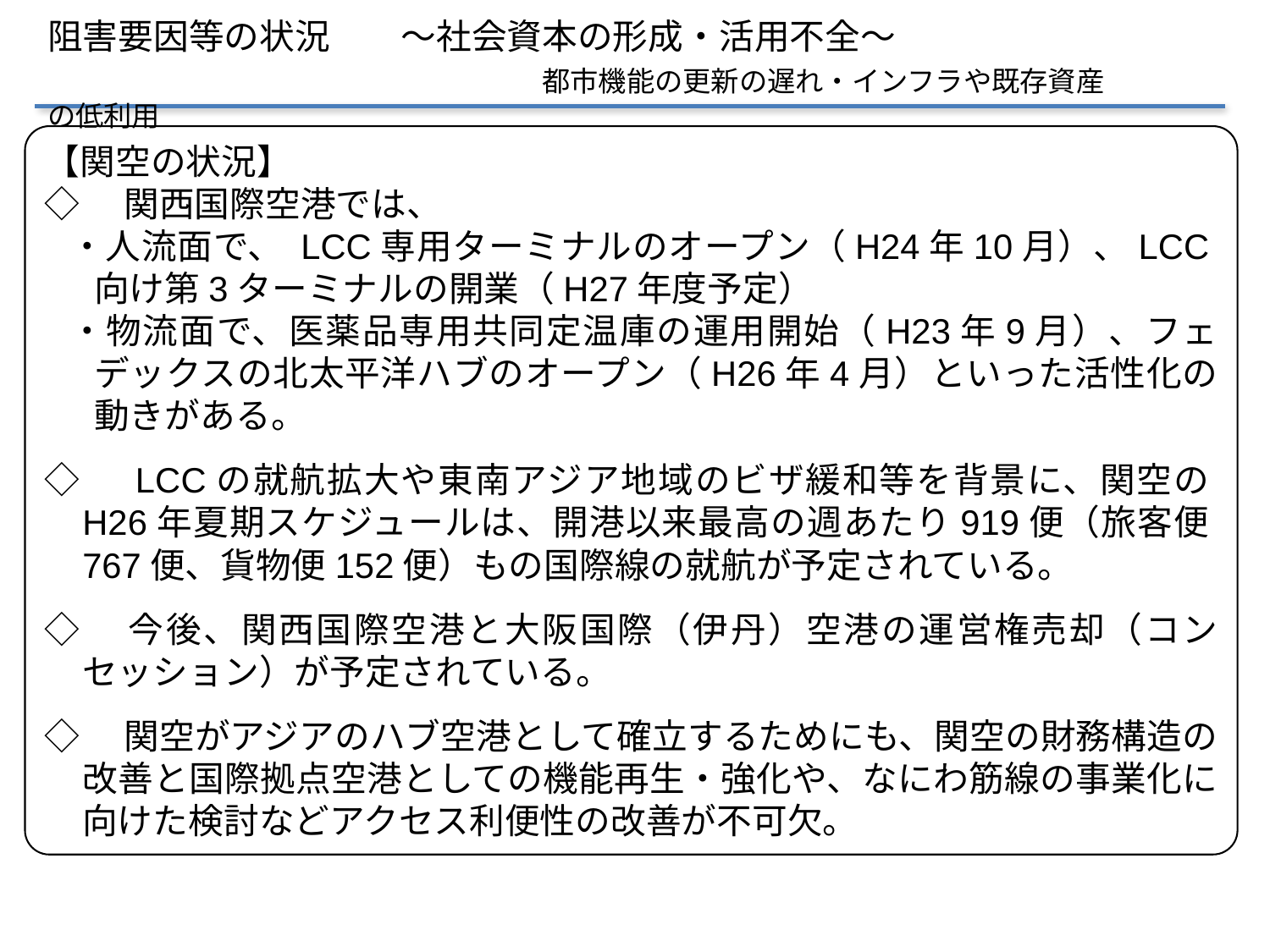

阻害要因等の状況　　～社会資本の形成・活用不全～
　　　　　　　　　　　　　　都市機能の更新の遅れ・インフラや既存資産の低利用
【関空の状況】
◇　関西国際空港では、
・人流面で、 LCC専用ターミナルのオープン（H24年10月）、LCC向け第3ターミナルの開業（H27年度予定）
・物流面で、医薬品専用共同定温庫の運用開始（H23年9月）、フェデックスの北太平洋ハブのオープン（H26年4月）といった活性化の動きがある。

◇　LCCの就航拡大や東南アジア地域のビザ緩和等を背景に、関空のH26年夏期スケジュールは、開港以来最高の週あたり919便（旅客便767便、貨物便152便）もの国際線の就航が予定されている。

◇　今後、関西国際空港と大阪国際（伊丹）空港の運営権売却（コンセッション）が予定されている。

◇　関空がアジアのハブ空港として確立するためにも、関空の財務構造の改善と国際拠点空港としての機能再生・強化や、なにわ筋線の事業化に向けた検討などアクセス利便性の改善が不可欠。